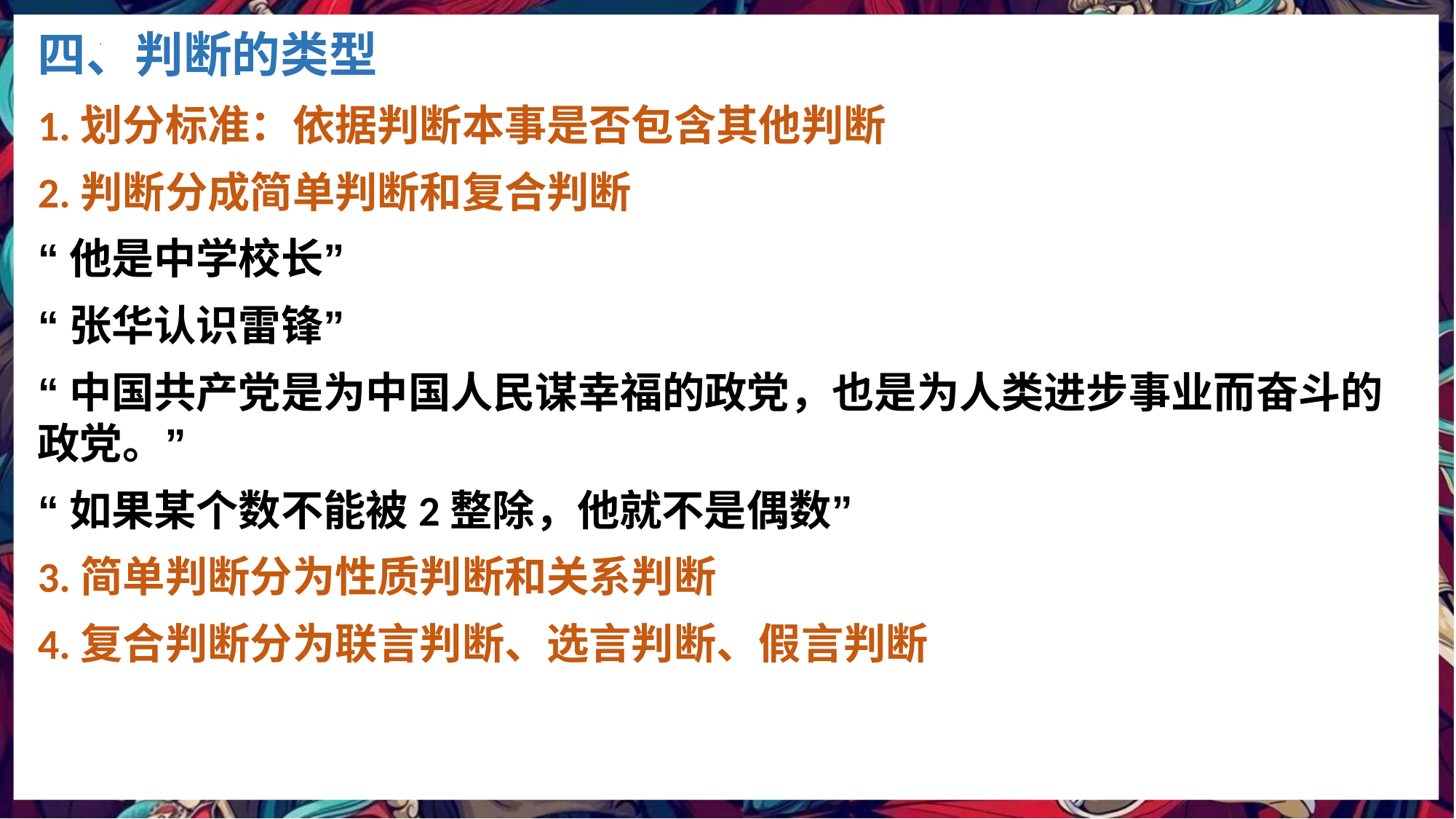

四、判断的类型
1.划分标准：依据判断本事是否包含其他判断
2.判断分成简单判断和复合判断
“他是中学校长”
“张华认识雷锋”
“中国共产党是为中国人民谋幸福的政党，也是为人类进步事业而奋斗的政党。”
“如果某个数不能被2整除，他就不是偶数”
3.简单判断分为性质判断和关系判断
4.复合判断分为联言判断、选言判断、假言判断